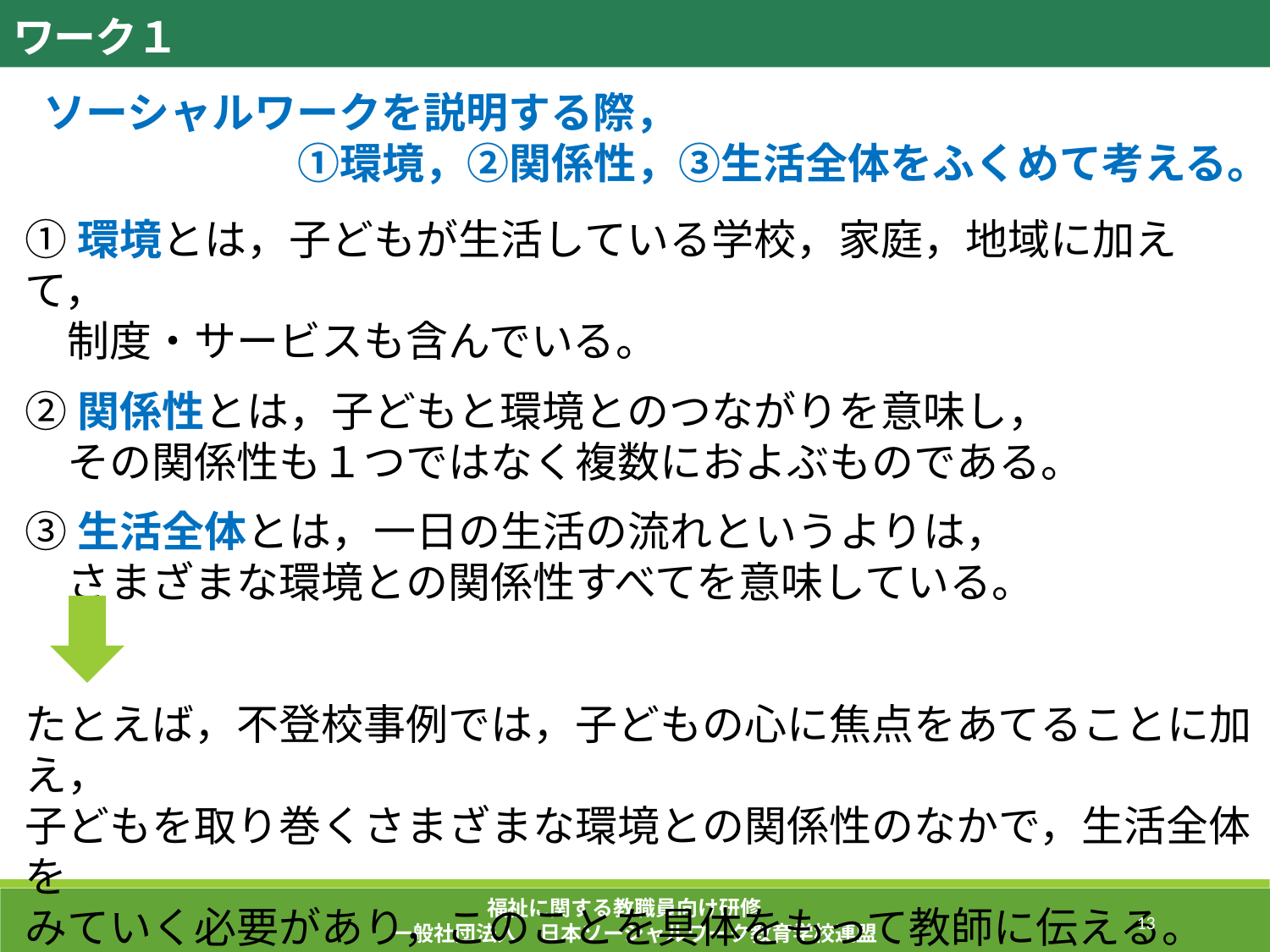

ワーク１
ソーシャルワークを説明する際，
　　　　　　①環境，②関係性，③生活全体をふくめて考える。
①環境とは，子どもが生活している学校，家庭，地域に加えて，
　制度・サービスも含んでいる。

②関係性とは，子どもと環境とのつながりを意味し，
　その関係性も１つではなく複数におよぶものである。

③生活全体とは，一日の生活の流れというよりは，
　さまざまな環境との関係性すべてを意味している。

たとえば，不登校事例では，子どもの心に焦点をあてることに加え，
子どもを取り巻くさまざまな環境との関係性のなかで，生活全体を
みていく必要があり，このことを具体をもって教師に伝える。
福祉に関する教職員向け研修
一般社団法人　日本ソーシャルワーク教育学校連盟
13